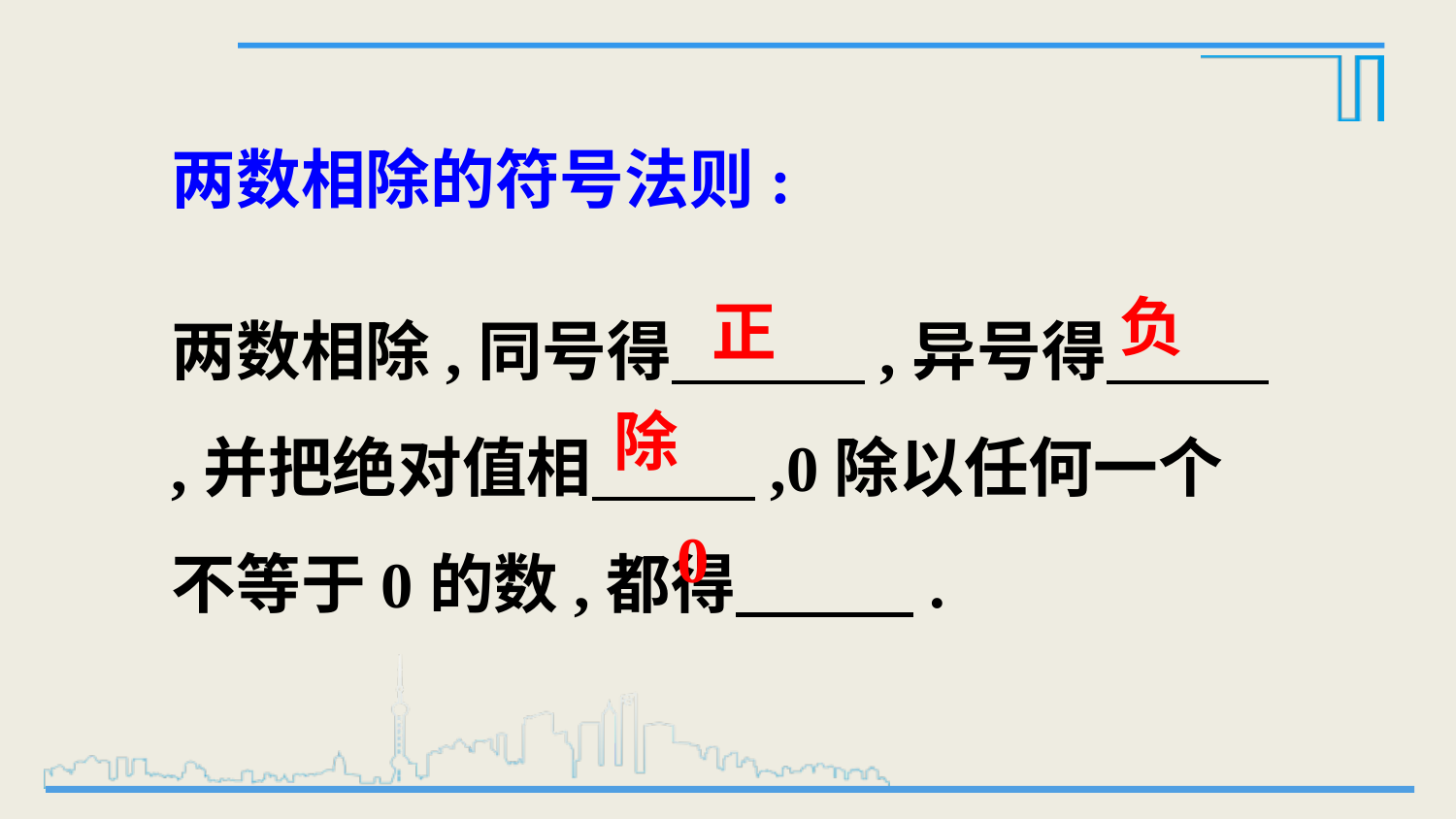

两数相除的符号法则:
两数相除,同号得             ,异号得            ,并把绝对值相           ,0除以任何一个不等于0的数,都得            .
负
正
除
0